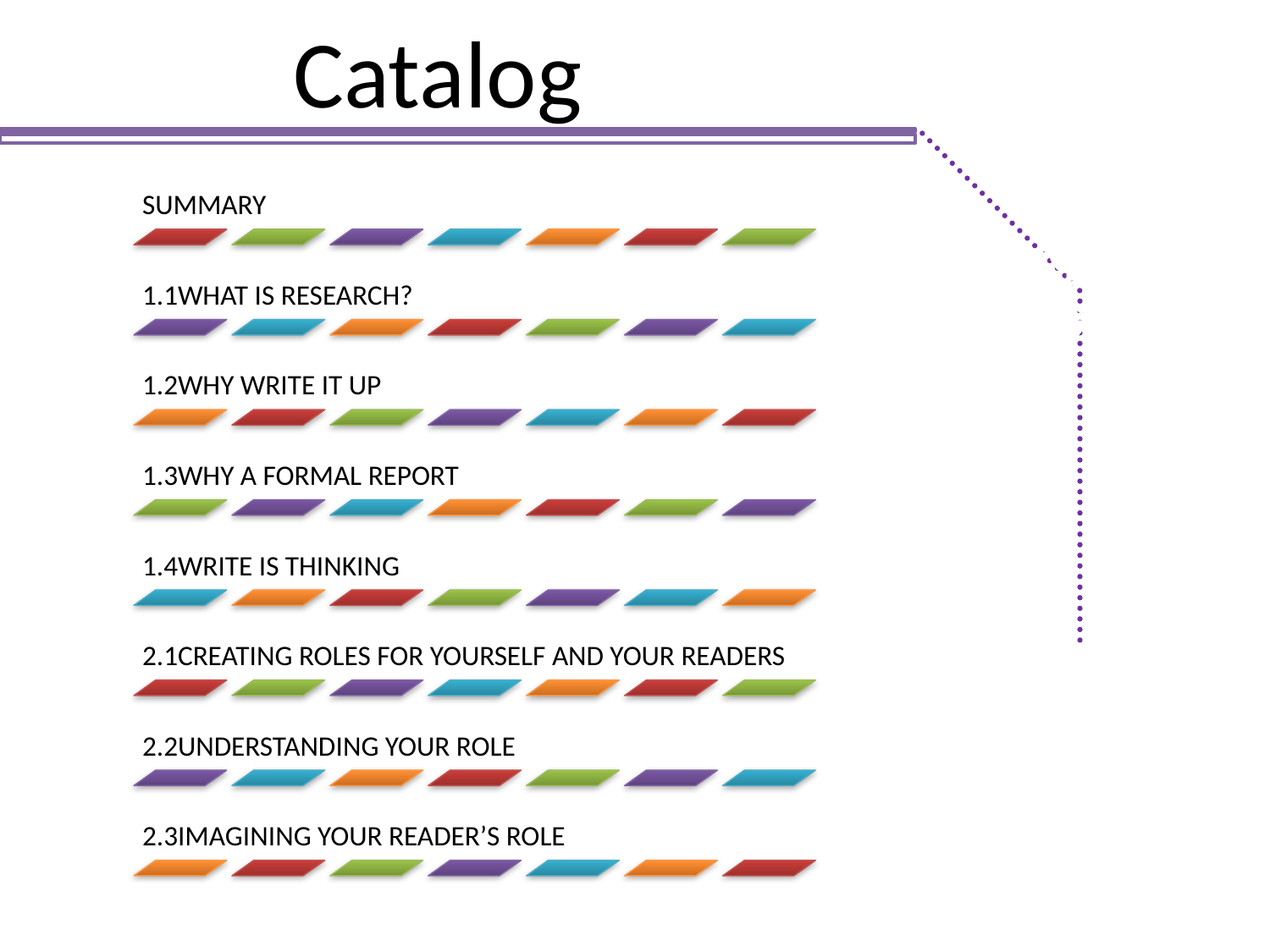

Catalog

SUMMARY
1.1WHAT IS RESEARCH?
1.2WHY WRITE IT UP
1.3WHY A FORMAL REPORT
1.4WRITE IS THINKING
2.1CREATING ROLES FOR YOURSELF AND YOUR READERS
2.2UNDERSTANDING YOUR ROLE
2.3IMAGINING YOUR READER’S ROLE
漫漫國際路
1991至今
做到美國第一
1981~1990